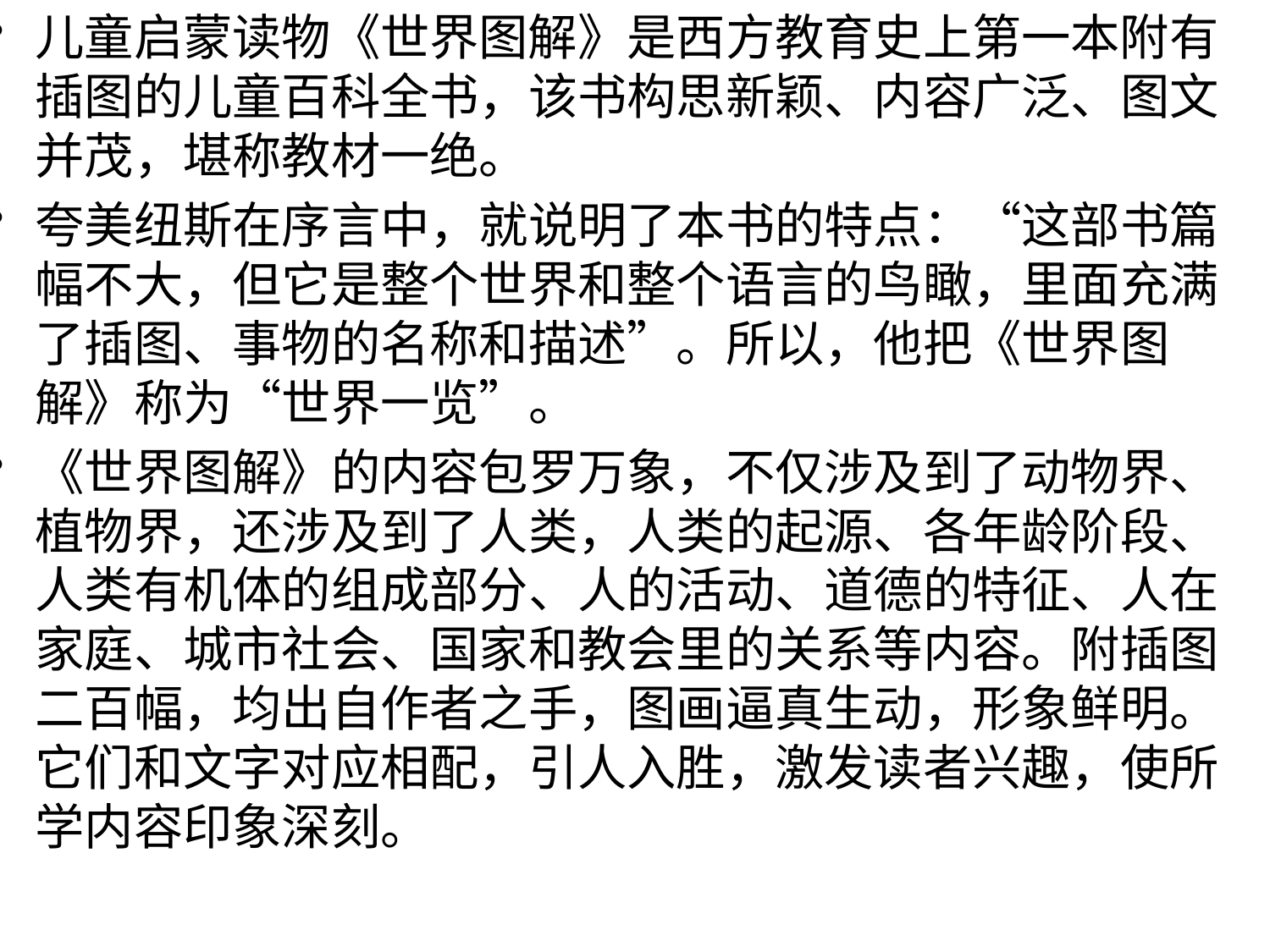

儿童启蒙读物《世界图解》是西方教育史上第一本附有插图的儿童百科全书，该书构思新颖、内容广泛、图文并茂，堪称教材一绝。
夸美纽斯在序言中，就说明了本书的特点：“这部书篇幅不大，但它是整个世界和整个语言的鸟瞰，里面充满了插图、事物的名称和描述”。所以，他把《世界图解》称为“世界一览”。
《世界图解》的内容包罗万象，不仅涉及到了动物界、植物界，还涉及到了人类，人类的起源、各年龄阶段、人类有机体的组成部分、人的活动、道德的特征、人在家庭、城市社会、国家和教会里的关系等内容。附插图二百幅，均出自作者之手，图画逼真生动，形象鲜明。它们和文字对应相配，引人入胜，激发读者兴趣，使所学内容印象深刻。

#